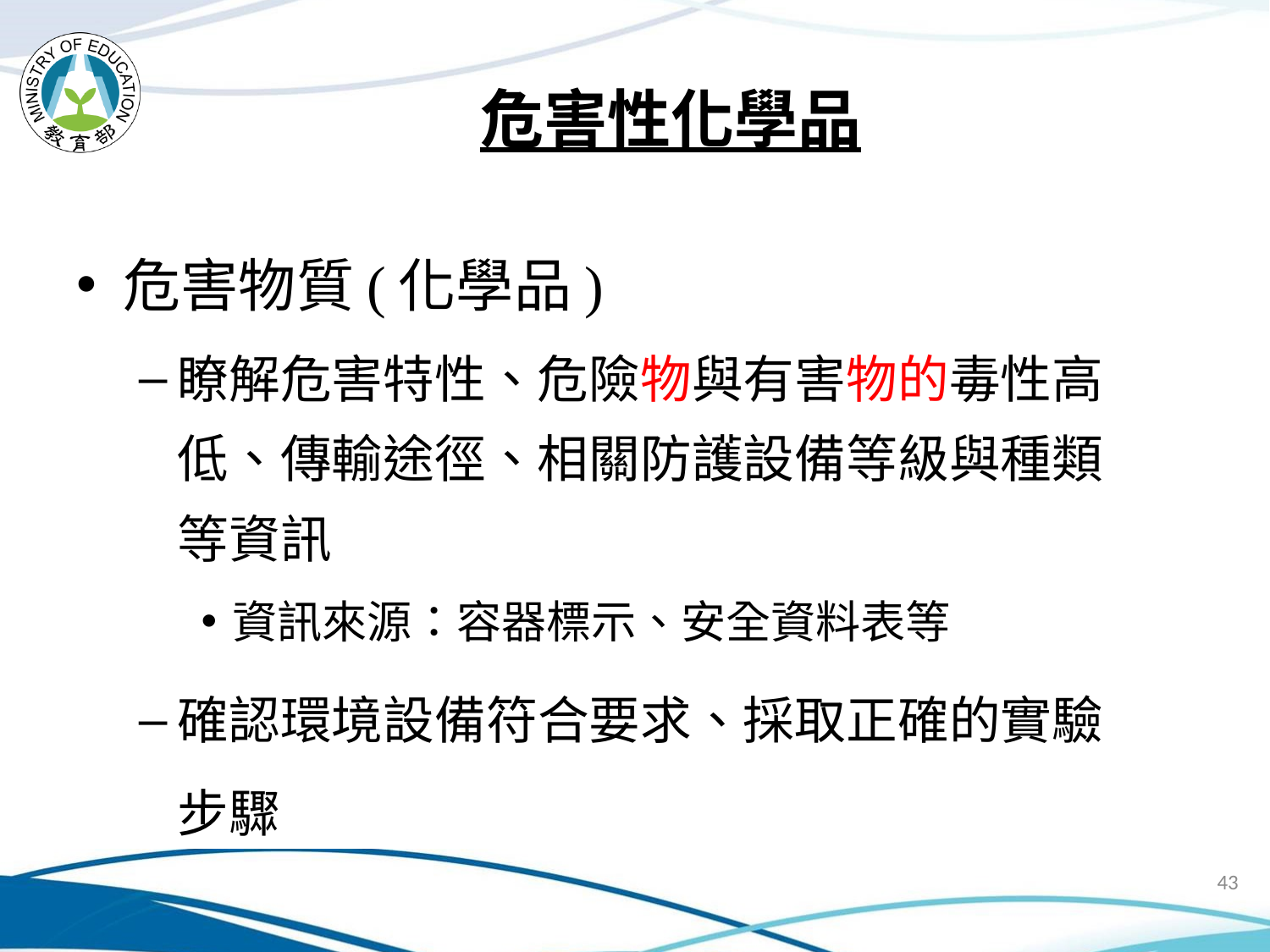

# 危害性化學品
危害物質(化學品)
瞭解危害特性、危險物與有害物的毒性高低、傳輸途徑、相關防護設備等級與種類等資訊
資訊來源：容器標示、安全資料表等
確認環境設備符合要求、採取正確的實驗步驟
43